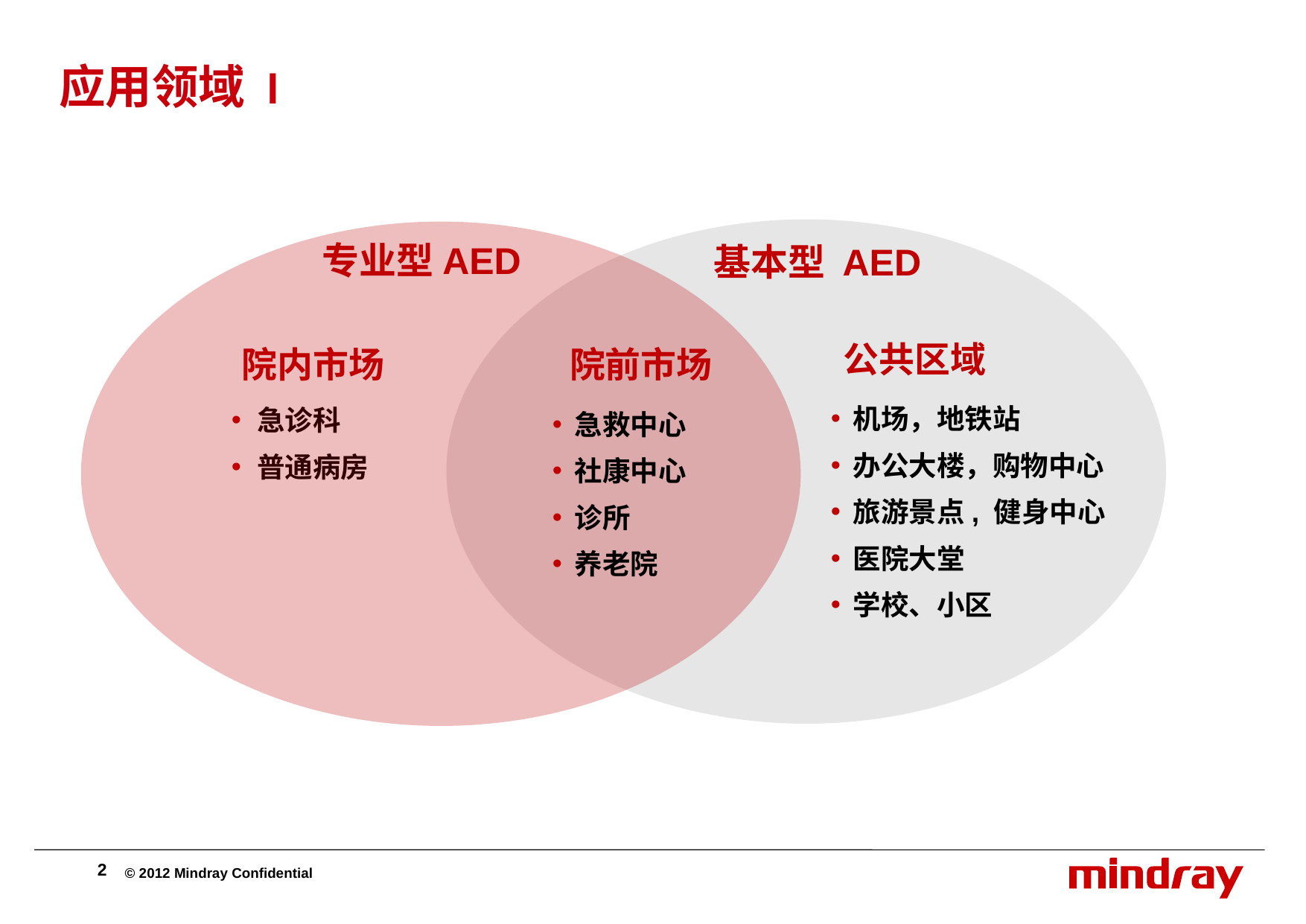

应用领域 I

专业型AED
基本型 AED
公共区域
院内市场
院前市场
机场，地铁站
办公大楼，购物中心
旅游景点, 健身中心
医院大堂
学校、小区
急诊科
普通病房
急救中心
社康中心
诊所
养老院